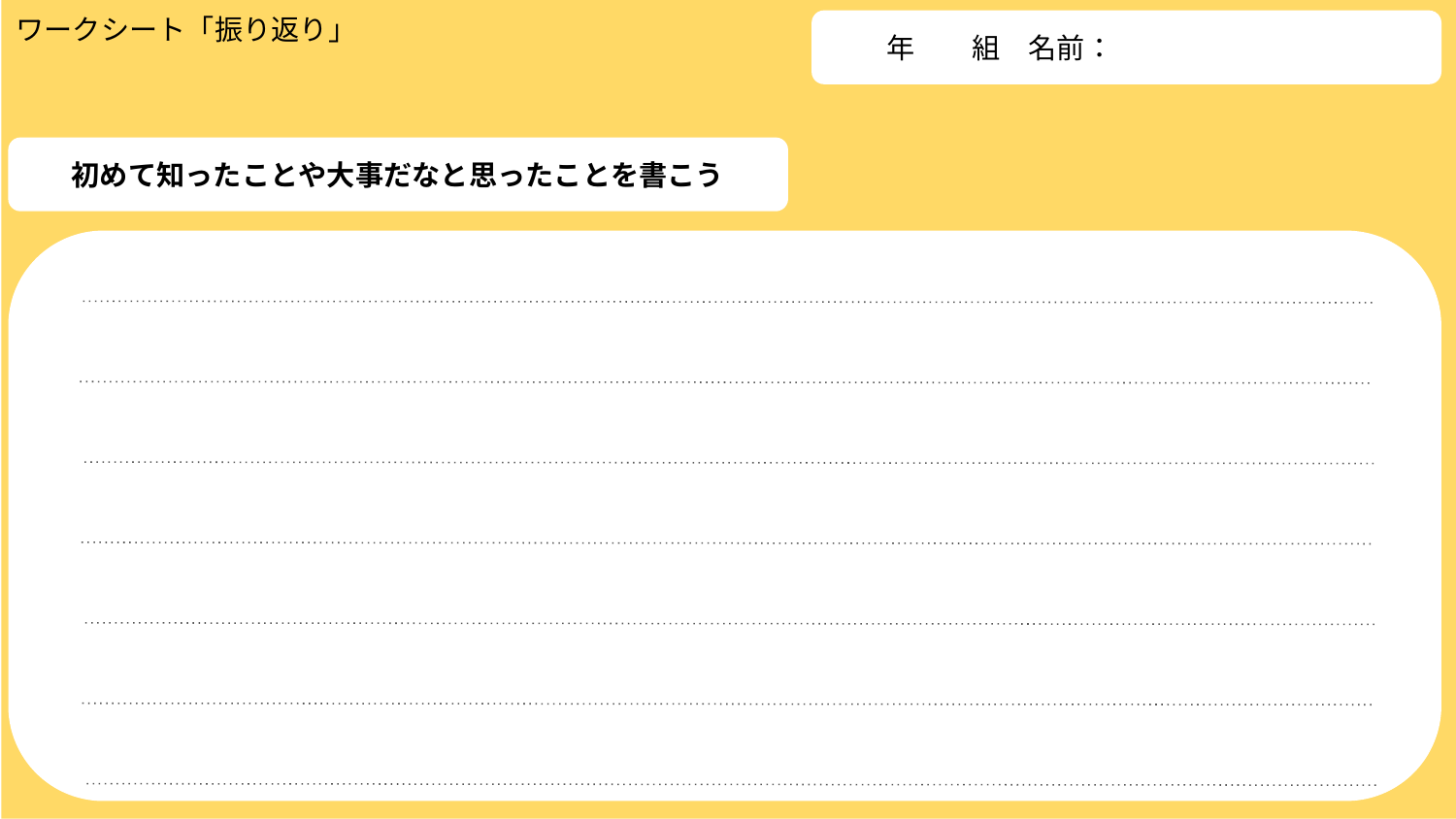

ワークシート「振り返り」
　　年　　組　名前：
初めて知ったことや大事だなと思ったことを書こう